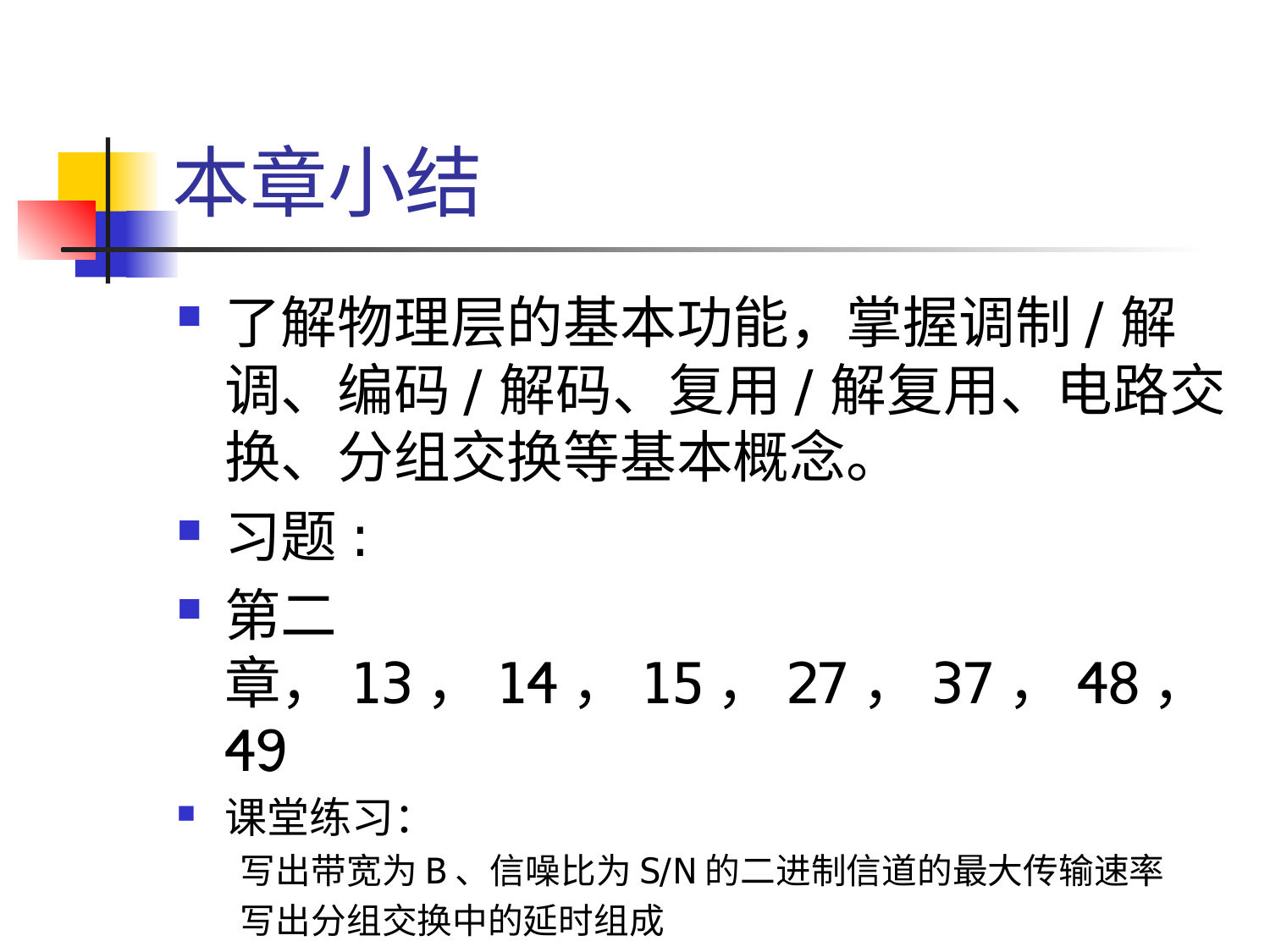

# 本章小结
了解物理层的基本功能，掌握调制/解调、编码/解码、复用/解复用、电路交换、分组交换等基本概念。
习题:
第二章，13，14，15，27，37，48，49
课堂练习：
写出带宽为B、信噪比为S/N的二进制信道的最大传输速率
写出分组交换中的延时组成